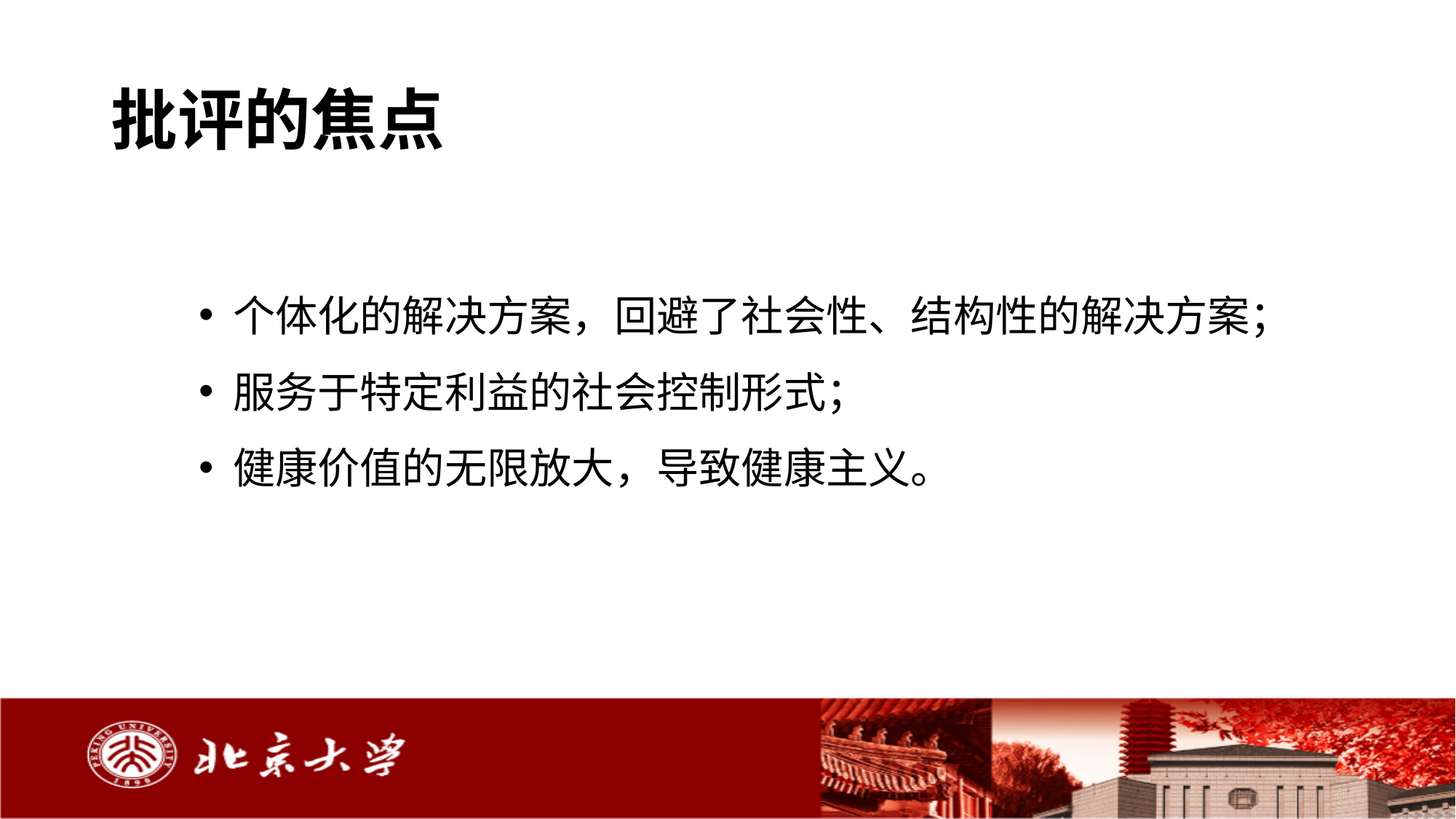

# 批评的焦点
个体化的解决方案，回避了社会性、结构性的解决方案；
服务于特定利益的社会控制形式；
健康价值的无限放大，导致健康主义。